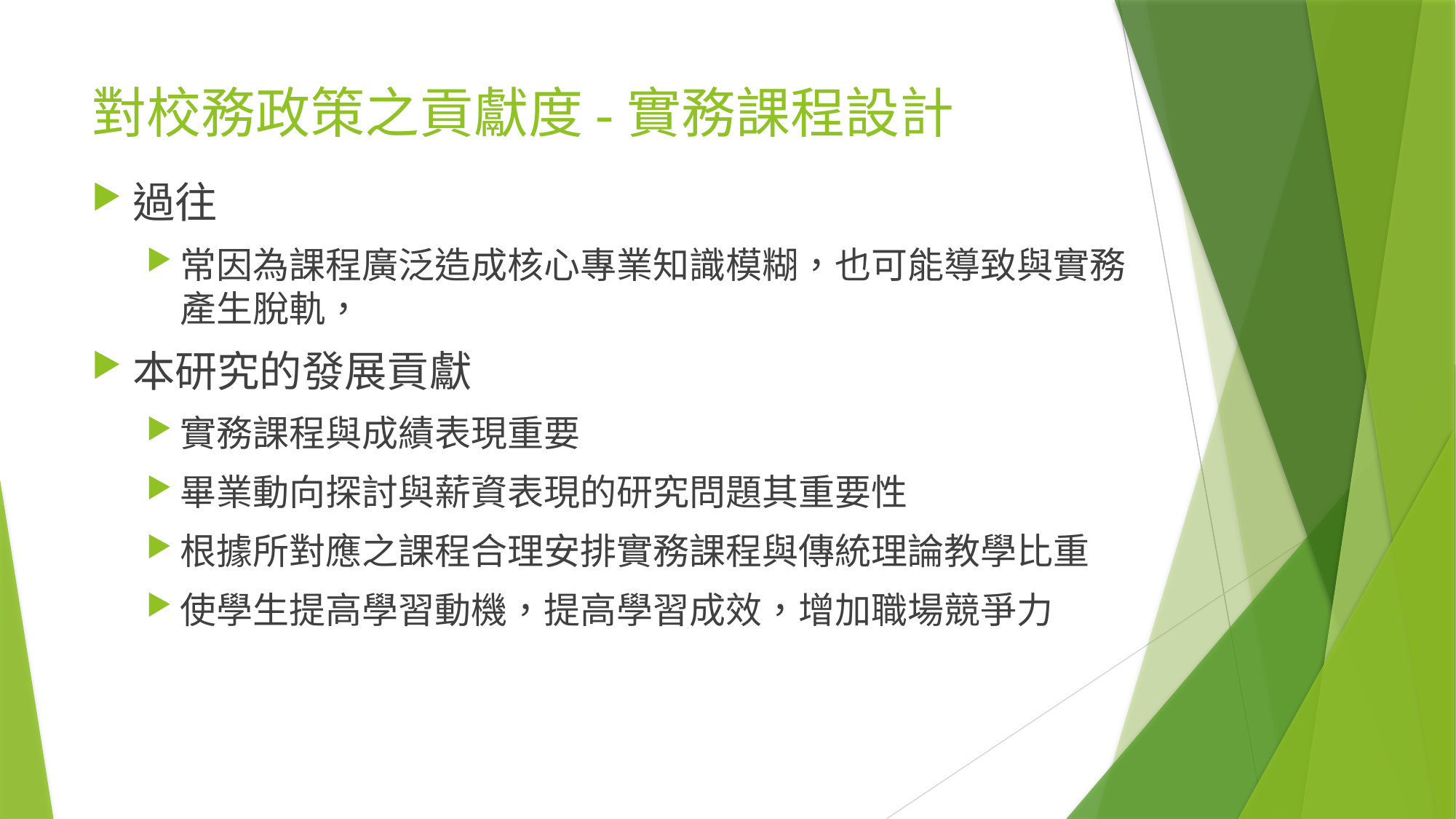

# 對校務政策之貢獻度-實務課程設計
過往
常因為課程廣泛造成核心專業知識模糊，也可能導致與實務產生脫軌，
本研究的發展貢獻
實務課程與成績表現重要
畢業動向探討與薪資表現的研究問題其重要性
根據所對應之課程合理安排實務課程與傳統理論教學比重
使學生提高學習動機，提高學習成效，增加職場競爭力